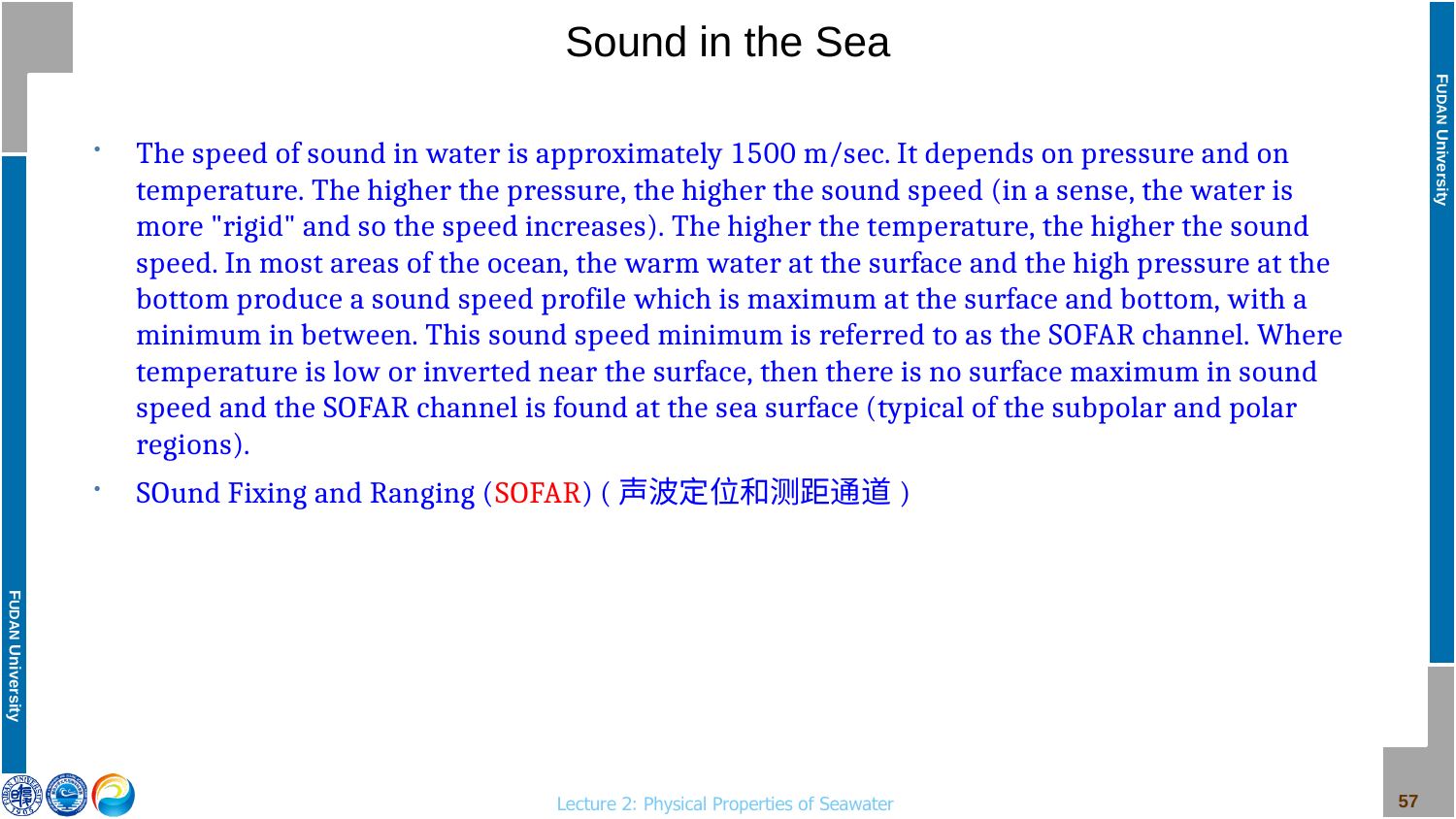

# Sound in the Sea
The speed of sound in water is approximately 1500 m/sec. It depends on pressure and on temperature. The higher the pressure, the higher the sound speed (in a sense, the water is more "rigid" and so the speed increases). The higher the temperature, the higher the sound speed. In most areas of the ocean, the warm water at the surface and the high pressure at the bottom produce a sound speed profile which is maximum at the surface and bottom, with a minimum in between. This sound speed minimum is referred to as the SOFAR channel. Where temperature is low or inverted near the surface, then there is no surface maximum in sound speed and the SOFAR channel is found at the sea surface (typical of the subpolar and polar regions).
SOund Fixing and Ranging (SOFAR) (声波定位和测距通道)